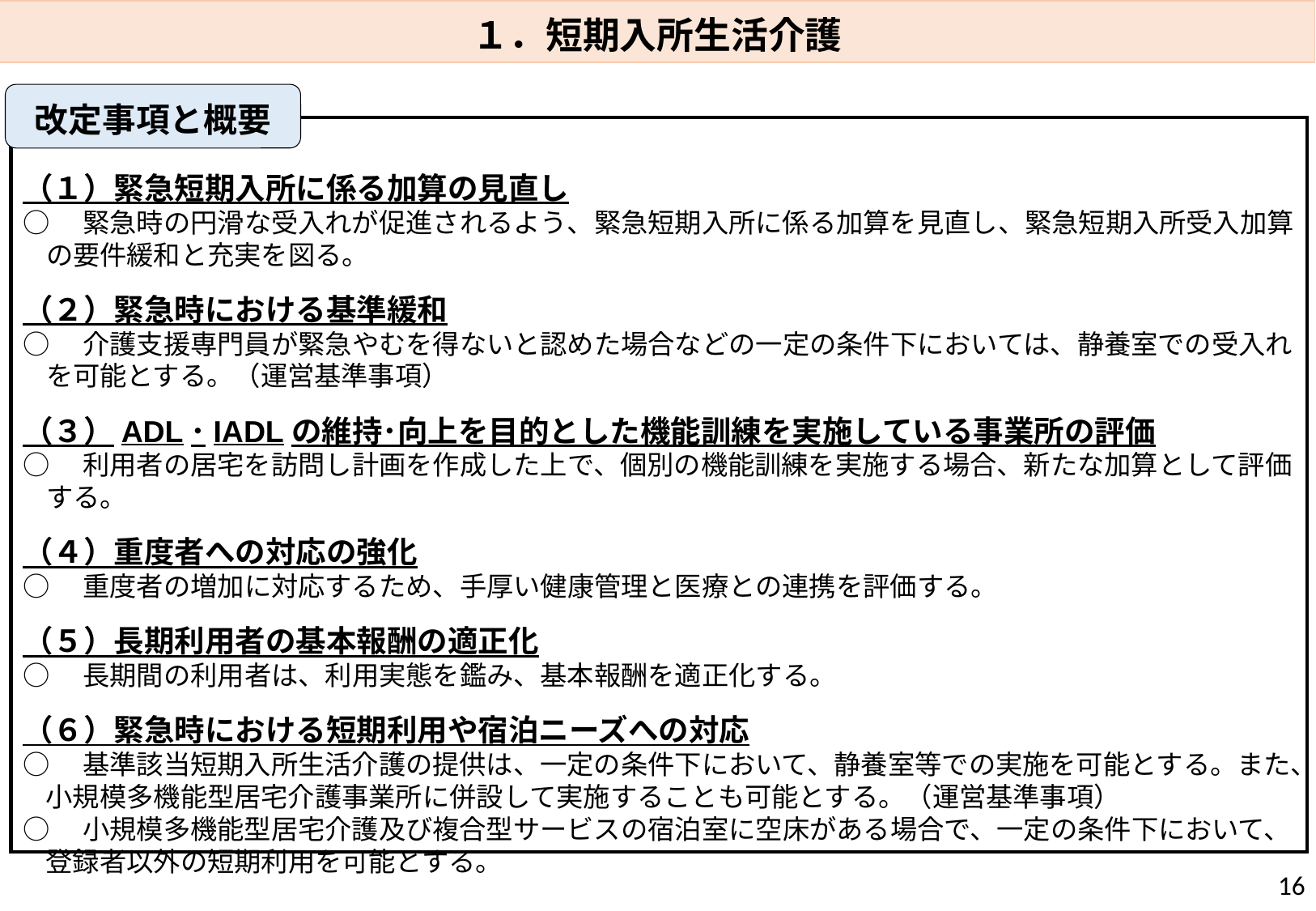

１．短期入所生活介護
改定事項と概要

（１）緊急短期入所に係る加算の見直し
○　緊急時の円滑な受入れが促進されるよう、緊急短期入所に係る加算を見直し、緊急短期入所受入加算の要件緩和と充実を図る。

（２）緊急時における基準緩和
○　介護支援専門員が緊急やむを得ないと認めた場合などの一定の条件下においては、静養室での受入れを可能とする。（運営基準事項）

（３）ADL･IADLの維持･向上を目的とした機能訓練を実施している事業所の評価
○　利用者の居宅を訪問し計画を作成した上で、個別の機能訓練を実施する場合、新たな加算として評価する。

（４）重度者への対応の強化
○　重度者の増加に対応するため、手厚い健康管理と医療との連携を評価する。

（５）長期利用者の基本報酬の適正化
○　長期間の利用者は、利用実態を鑑み、基本報酬を適正化する。

（６）緊急時における短期利用や宿泊ニーズへの対応
○　基準該当短期入所生活介護の提供は、一定の条件下において、静養室等での実施を可能とする。また、小規模多機能型居宅介護事業所に併設して実施することも可能とする。（運営基準事項）
○　小規模多機能型居宅介護及び複合型サービスの宿泊室に空床がある場合で、一定の条件下において、登録者以外の短期利用を可能とする。
16